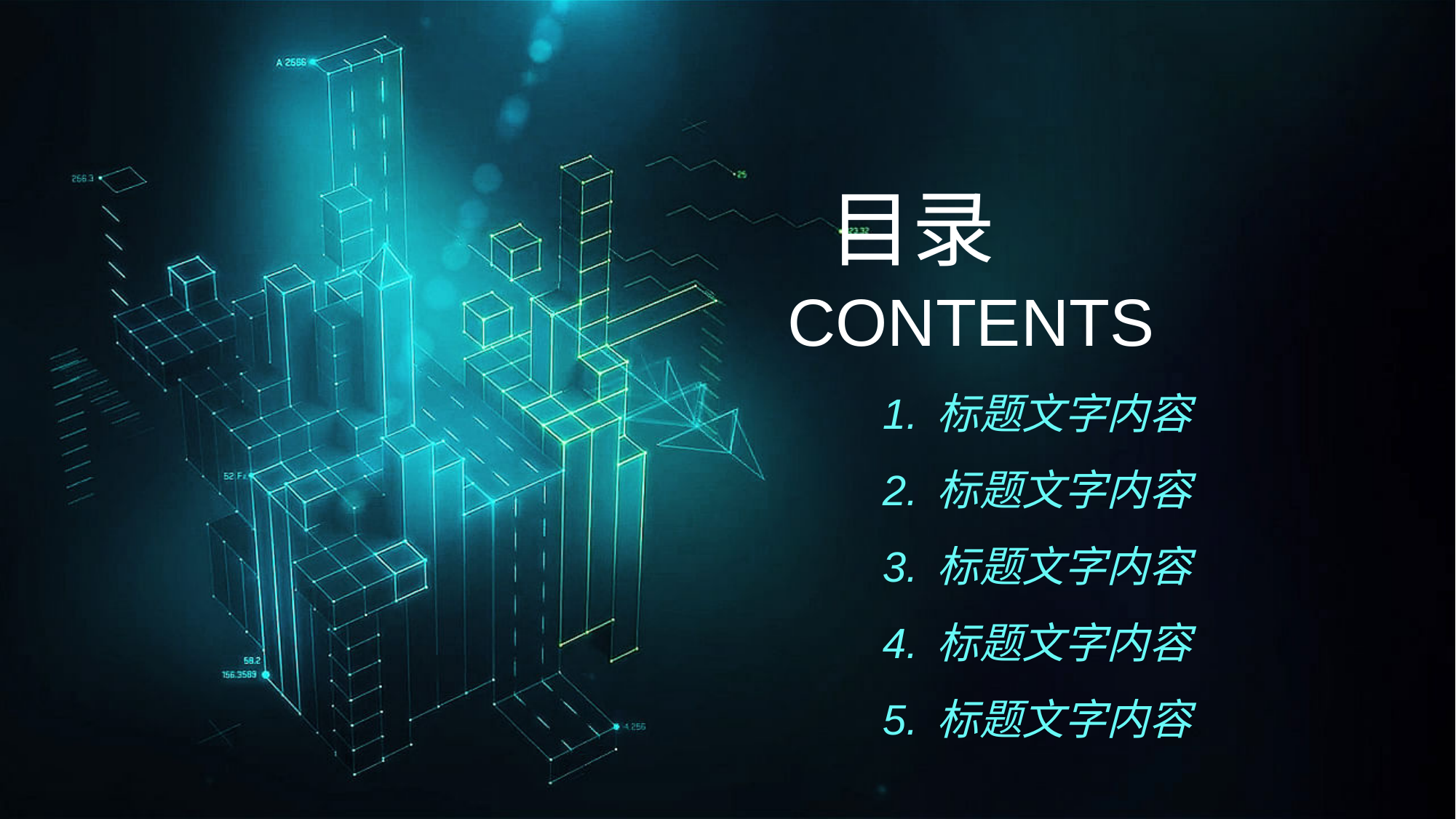

目录
CONTENTS
标题文字内容
标题文字内容
标题文字内容
标题文字内容
标题文字内容